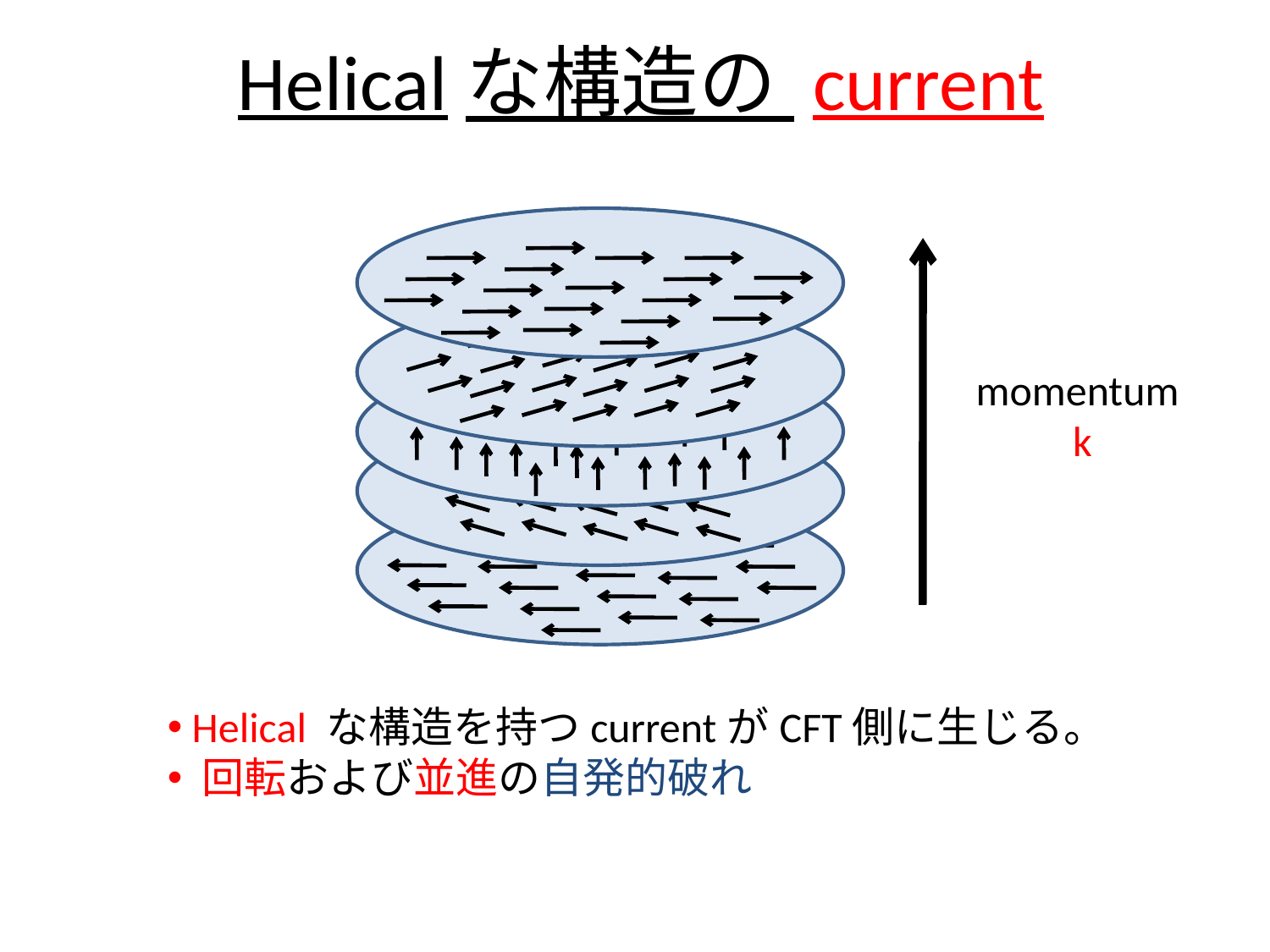

# Helicalな構造の current

momentum
k
 Helical な構造を持つcurrentがCFT側に生じる。
 回転および並進の自発的破れ